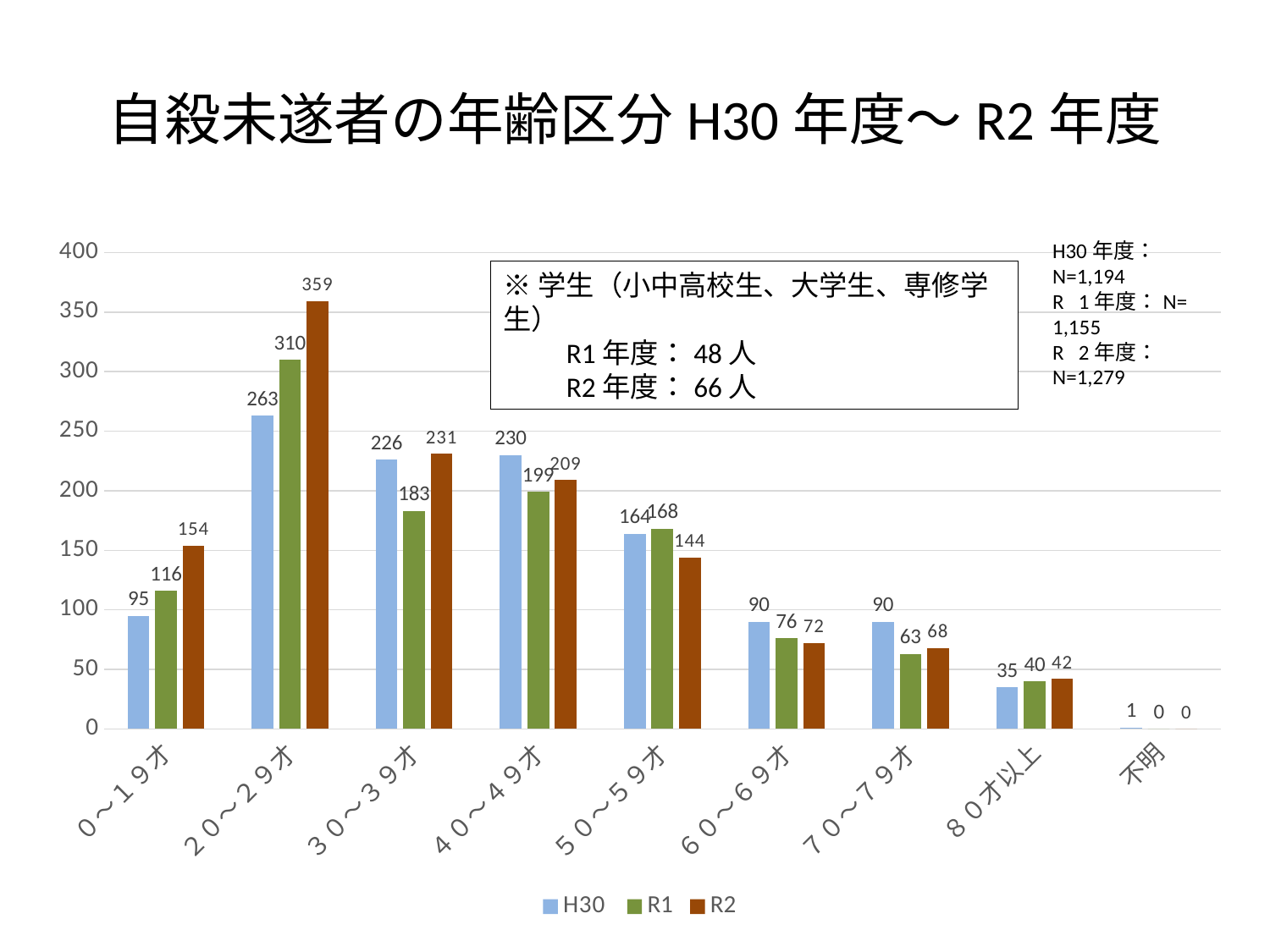

# 自殺未遂者の年齢区分H30年度～R2年度

### Chart

| Category | H30  | R1 | R2 |
|---|---|---|---|
| ０～１９才 | 95.0 | 116.0 | 154.0 |
| ２０～２９才 | 263.0 | 310.0 | 359.0 |
| ３０～３９才 | 226.0 | 183.0 | 231.0 |
| ４０～４９才 | 230.0 | 199.0 | 209.0 |
| ５０～５９才 | 164.0 | 168.0 | 144.0 |
| ６０～６９才 | 90.0 | 76.0 | 72.0 |
| ７０～７９才 | 90.0 | 63.0 | 68.0 |
| ８０才以上 | 35.0 | 40.0 | 42.0 |
| 不明 | 1.0 | 0.0 | 0.0 |
H30年度：N=1,194
R   1年度：N= 1,155
R   2年度：N=1,279
※学生（小中高校生、大学生、専修学生）
　　R1年度：48人
　　R2年度：66人